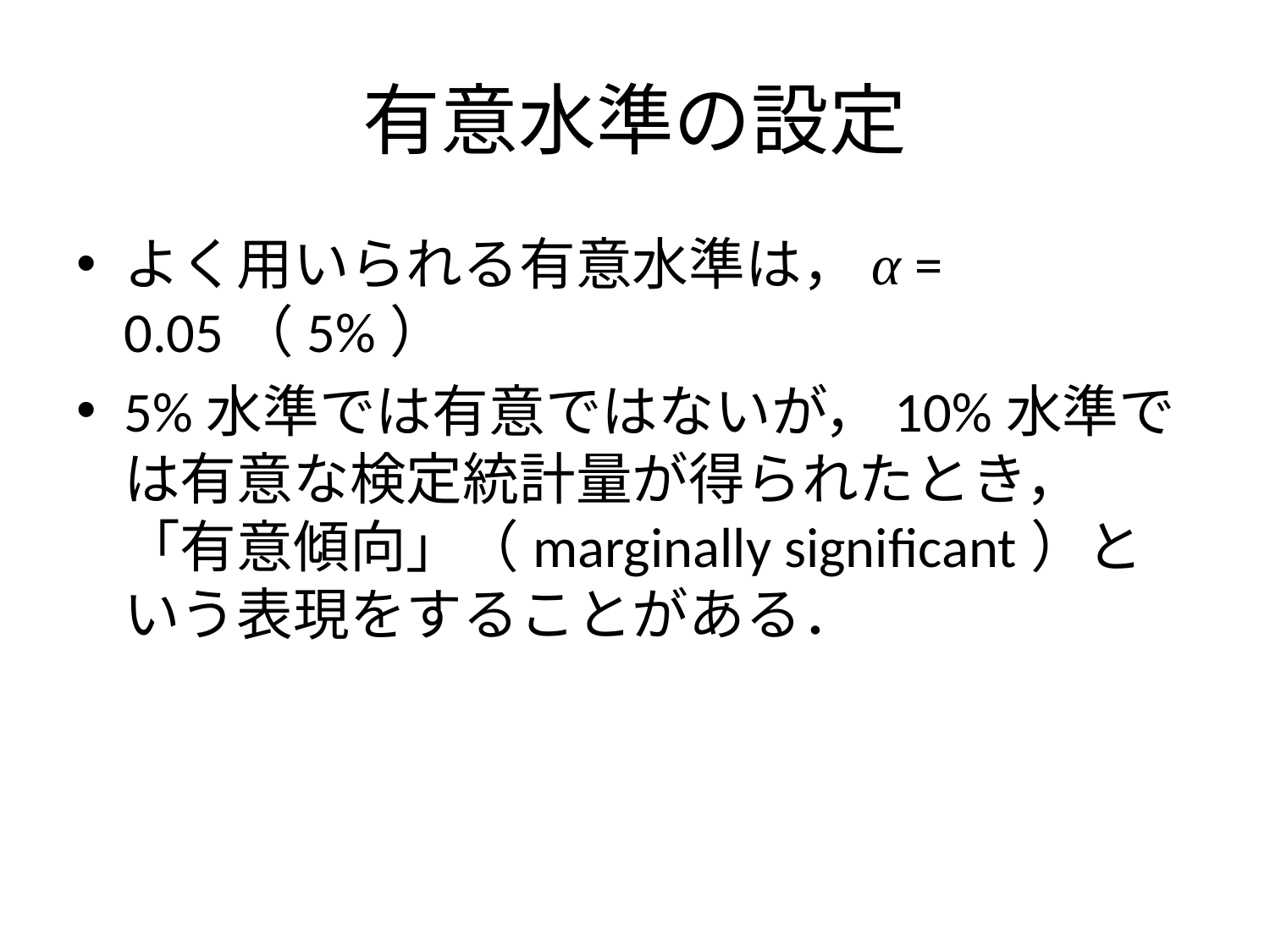

# 有意水準の設定
よく用いられる有意水準は，α = 0.05（5%）
5%水準では有意ではないが，10%水準では有意な検定統計量が得られたとき，「有意傾向」（marginally significant）という表現をすることがある．